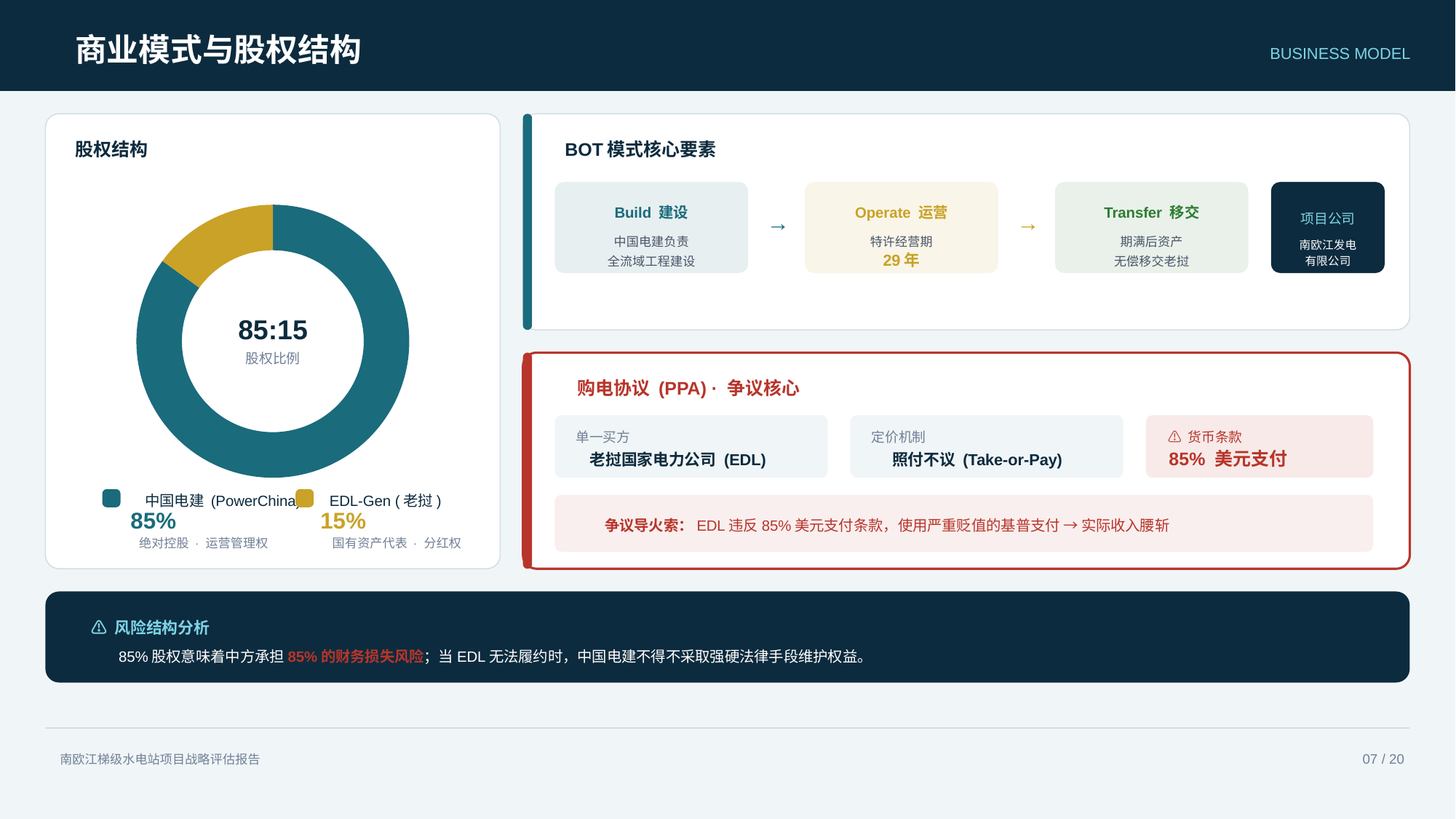

商业模式与股权结构
BUSINESS MODEL

股权结构

85:15
股权比例

中国电建 (PowerChina)
85%
绝对控股 · 运营管理权

EDL-Gen (老挝)
15%
国有资产代表 · 分红权

BOT模式核心要素

Build 建设
中国电建负责
全流域工程建设

Operate 运营
特许经营期
29年

Transfer 移交
期满后资产
无偿移交老挝

项目公司
南欧江发电
有限公司
→
→

购电协议 (PPA) · 争议核心

单一买方
老挝国家电力公司 (EDL)

定价机制
照付不议 (Take-or-Pay)

⚠️ 货币条款
85% 美元支付

争议导火索：EDL违反85%美元支付条款，使用严重贬值的基普支付 → 实际收入腰斩

⚠️ 风险结构分析
85%股权意味着中方承担85%的财务损失风险；当EDL无法履约时，中国电建不得不采取强硬法律手段维护权益。

07 / 20
南欧江梯级水电站项目战略评估报告